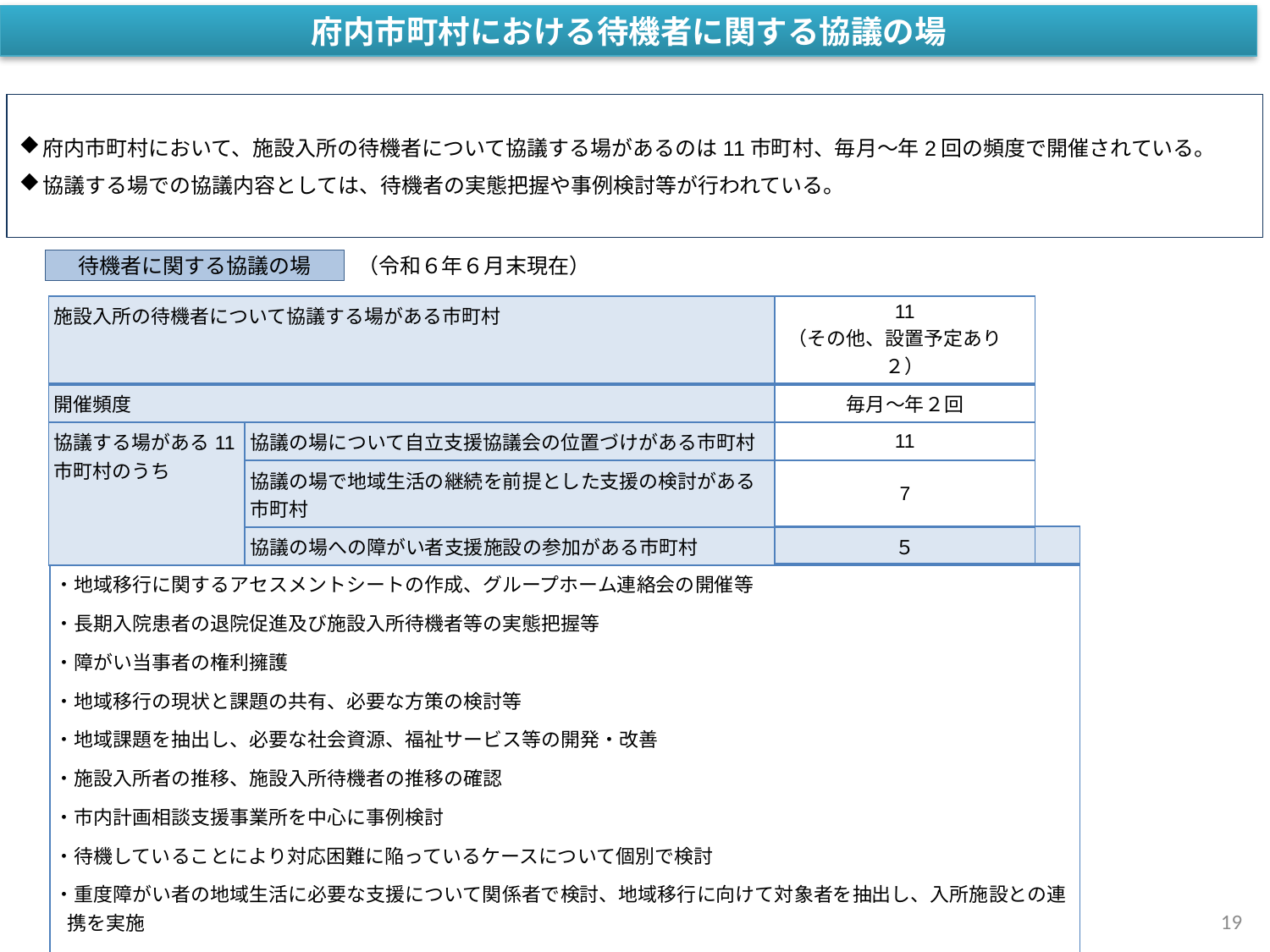

府内市町村における待機者に関する協議の場
府内市町村において、施設入所の待機者について協議する場があるのは11市町村、毎月～年2回の頻度で開催されている。
協議する場での協議内容としては、待機者の実態把握や事例検討等が行われている。
（令和６年６月末現在）
待機者に関する協議の場
| 施設入所の待機者について協議する場がある市町村 | 施設入所の待機者について協議する場がある市町村 | 11 （その他、設置予定あり　２） |
| --- | --- | --- |
| 開催頻度 | 開催頻度 | 毎月～年２回 |
| 協議する場がある11市町村のうち | 協議の場について自立支援協議会の位置づけがある市町村 | 11 |
|  | 協議の場で地域生活の継続を前提とした支援の検討がある市町村 | 7 |
|  | 協議の場への障がい者支援施設の参加がある市町村 | ５ |
| 協議内容 |
| --- |
| ・地域移行に関するアセスメントシートの作成、グループホーム連絡会の開催等 ・長期入院患者の退院促進及び施設入所待機者等の実態把握等 ・障がい当事者の権利擁護 ・地域移行の現状と課題の共有、必要な方策の検討等 ・地域課題を抽出し、必要な社会資源、福祉サービス等の開発・改善 ・施設入所者の推移、施設入所待機者の推移の確認 ・市内計画相談支援事業所を中心に事例検討 ・待機していることにより対応困難に陥っているケースについて個別で検討 ・重度障がい者の地域生活に必要な支援について関係者で検討、地域移行に向けて対象者を抽出し、入所施設との連携を実施 ・待機者の現状・ニーズ等情報共有等 |
19